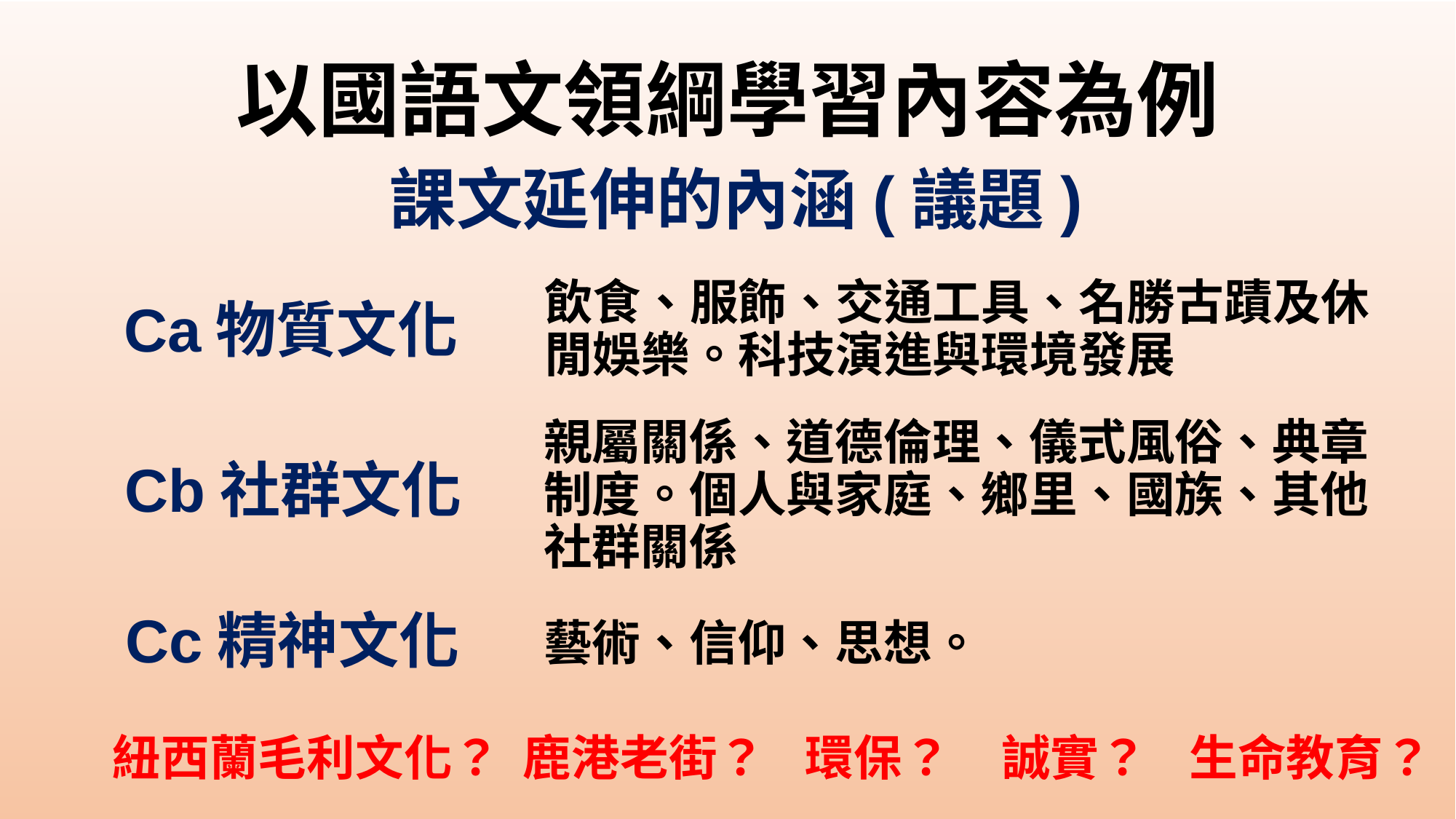

# 以國語文領綱學習內容為例
課文延伸的內涵(議題)
飲食、服飾、交通工具、名勝古蹟及休閒娛樂。科技演進與環境發展
Ca物質文化
親屬關係、道德倫理、儀式風俗、典章制度。個人與家庭、鄉里、國族、其他社群關係

Cb社群文化
Cc精神文化
藝術、信仰、思想。

紐西蘭毛利文化？
鹿港老街？
環保？
誠實？
生命教育？